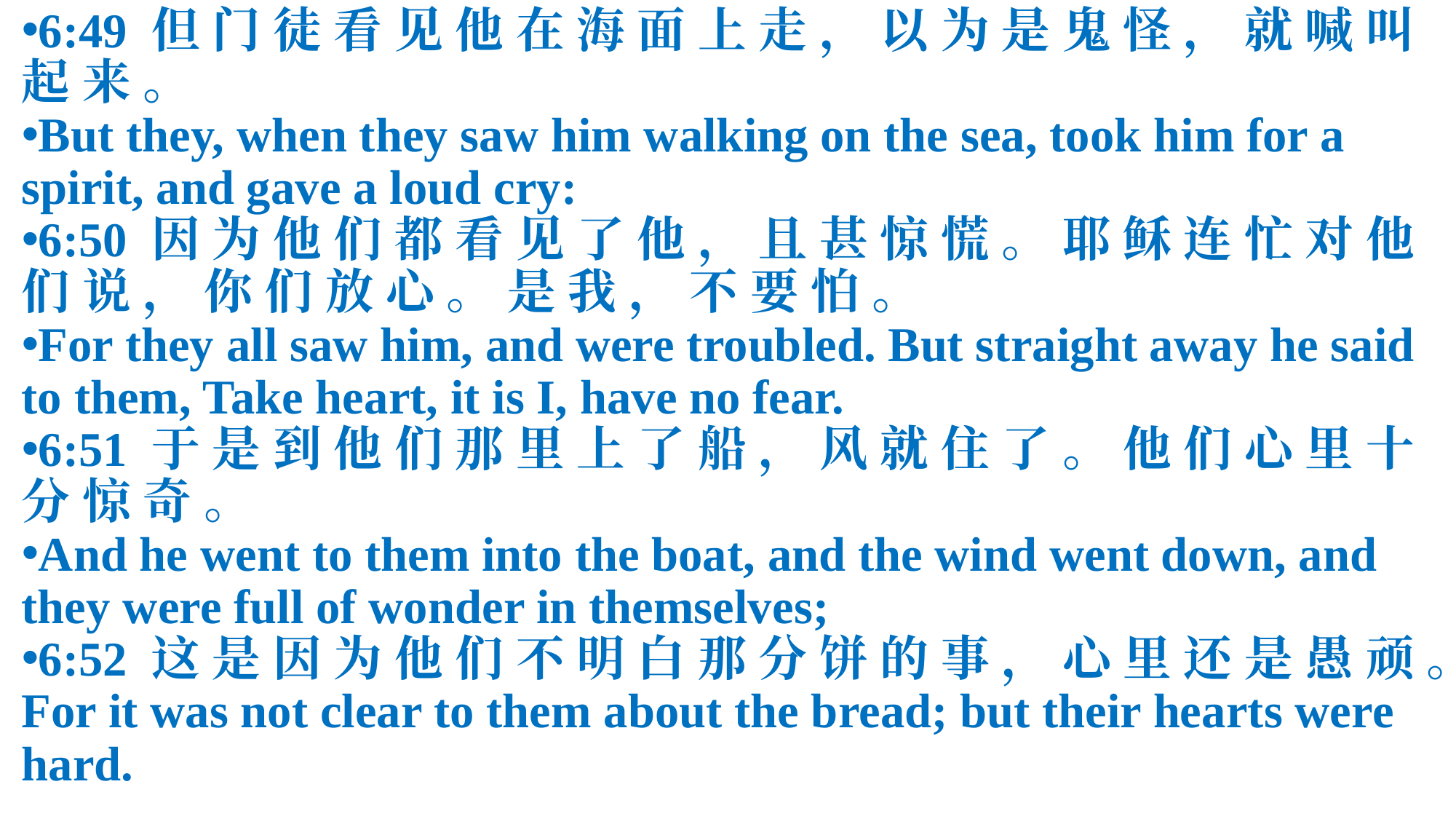

6:49 但 门 徒 看 见 他 在 海 面 上 走 ， 以 为 是 鬼 怪 ， 就 喊 叫 起 来 。
But they, when they saw him walking on the sea, took him for a spirit, and gave a loud cry:
6:50 因 为 他 们 都 看 见 了 他 ， 且 甚 惊 慌 。 耶 稣 连 忙 对 他 们 说 ， 你 们 放 心 。 是 我 ， 不 要 怕 。
For they all saw him, and were troubled. But straight away he said to them, Take heart, it is I, have no fear.
6:51 于 是 到 他 们 那 里 上 了 船 ， 风 就 住 了 。 他 们 心 里 十 分 惊 奇 。
And he went to them into the boat, and the wind went down, and they were full of wonder in themselves;
6:52 这 是 因 为 他 们 不 明 白 那 分 饼 的 事 ， 心 里 还 是 愚 顽 。For it was not clear to them about the bread; but their hearts were hard.